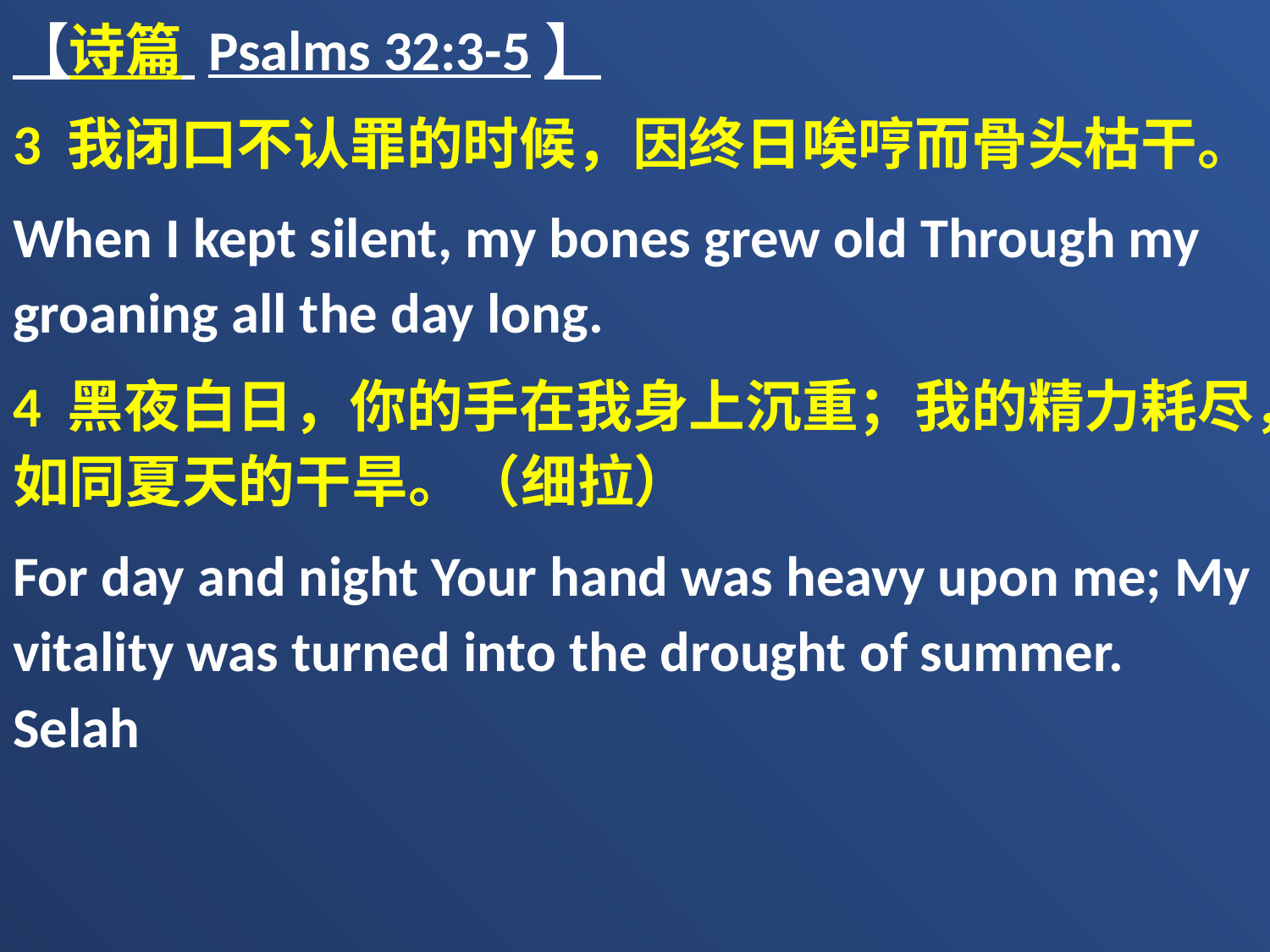

【诗篇 Psalms 32:3-5】
3 我闭口不认罪的时候，因终日唉哼而骨头枯干。
When I kept silent, my bones grew old Through my groaning all the day long.
4 黑夜白日，你的手在我身上沉重；我的精力耗尽，如同夏天的干旱。（细拉）
For day and night Your hand was heavy upon me; My vitality was turned into the drought of summer. Selah